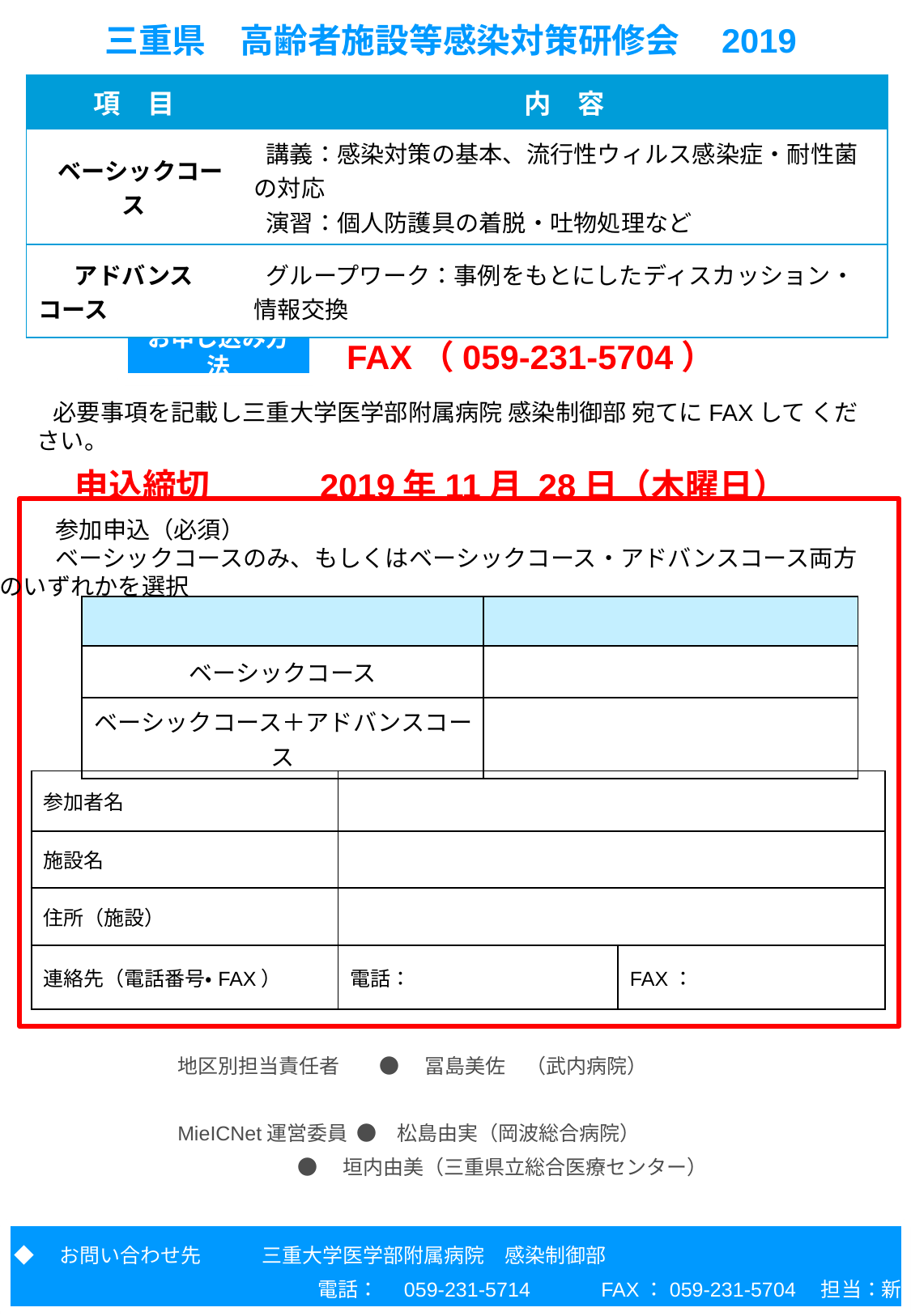

三重県　高齢者施設等感染対策研修会　2019
| 項　目 | 内　容 |
| --- | --- |
| ベーシックコース | 講義：感染対策の基本、流行性ウィルス感染症・耐性菌の対応 演習：個人防護具の着脱・吐物処理など |
| アドバンスコース | グループワーク：事例をもとにしたディスカッション・情報交換 |
お申し込み方法
　FAX（059-231-5704）
  必要事項を記載し三重大学医学部附属病院 感染制御部 宛てにFAXして ください。
    申込締切　　　2019年11月 28日（木曜日）

参加申込（必須）
ベーシックコースのみ、もしくはベーシックコース・アドバンスコース両方のいずれかを選択

|  |  |
| --- | --- |
| ベーシックコース |  |
| ベーシックコース＋アドバンスコース |  |
| 参加者名 |  |  |
| --- | --- | --- |
| 施設名 |  |  |
| 住所（施設） |  |  |
| 連絡先（電話番号・FAX） | 電話： | FAX： |
地区別担当責任者　　● 　冨島美佐　（武内病院）

MieICNet運営委員  ●　松島由実（岡波総合病院）
                           ●　垣内由美（三重県立総合医療センター）

◆　お問い合わせ先　　　三重大学医学部附属病院　感染制御部
　　　　　　　　　　　　　　　電話：　059-231-5714　　　FAX：059-231-5704　担当：新居